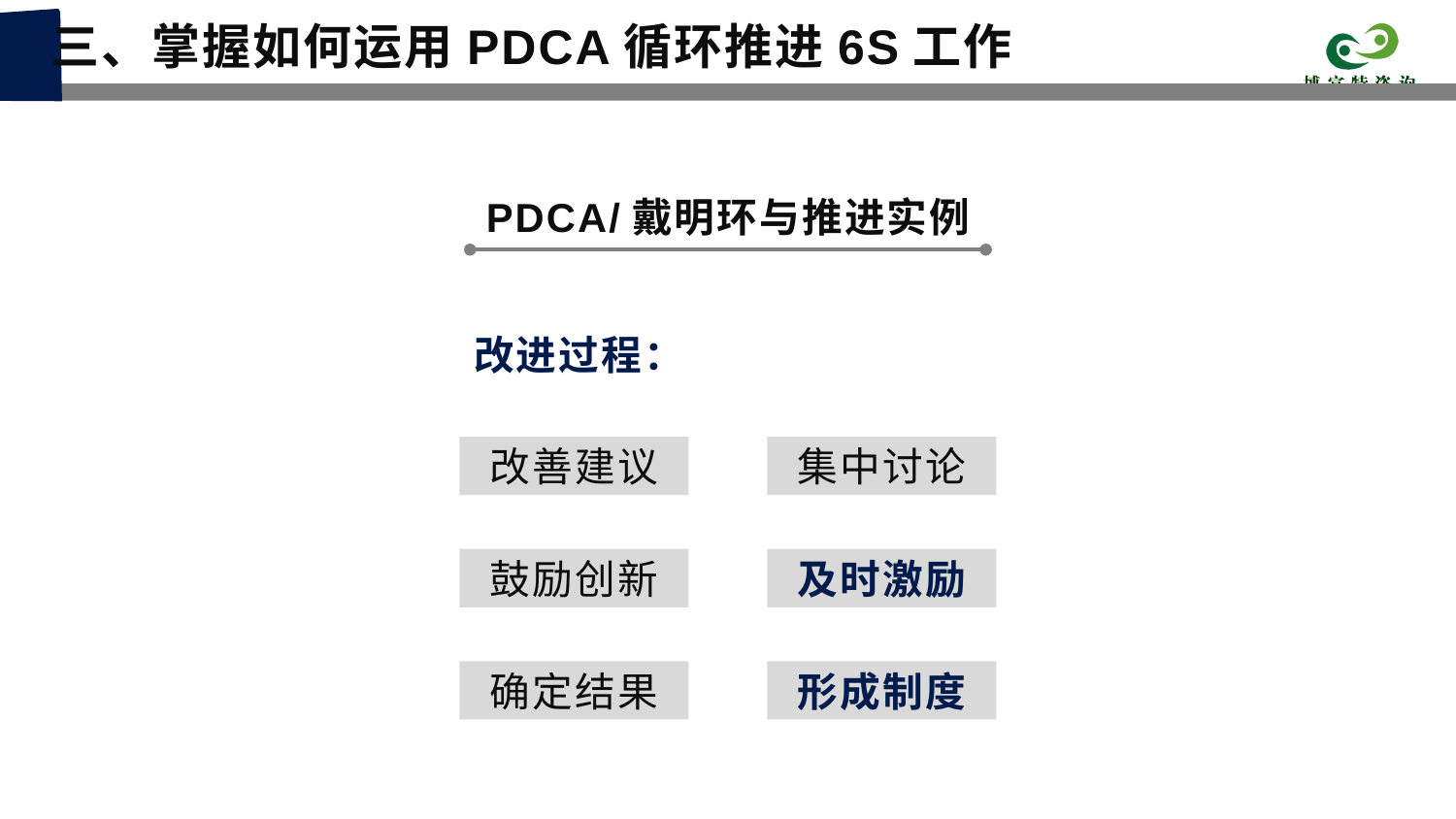

三、掌握如何运用PDCA循环推进6S工作
PDCA/戴明环与推进实例
改进过程：
改善建议
集中讨论
鼓励创新
及时激励
确定结果
形成制度